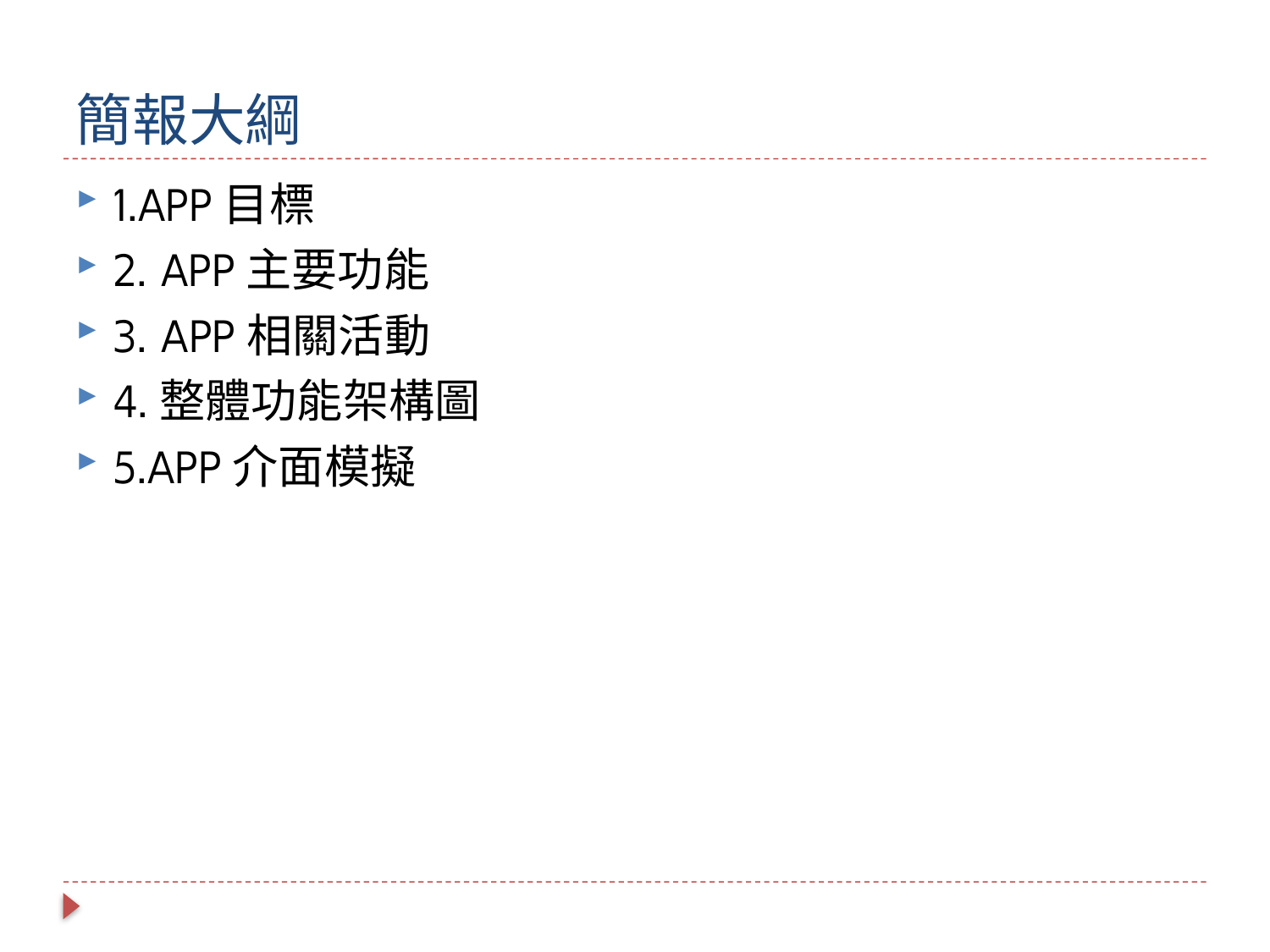

# 簡報大綱
1.APP目標
2. APP主要功能
3. APP相關活動
4.整體功能架構圖
5.APP介面模擬